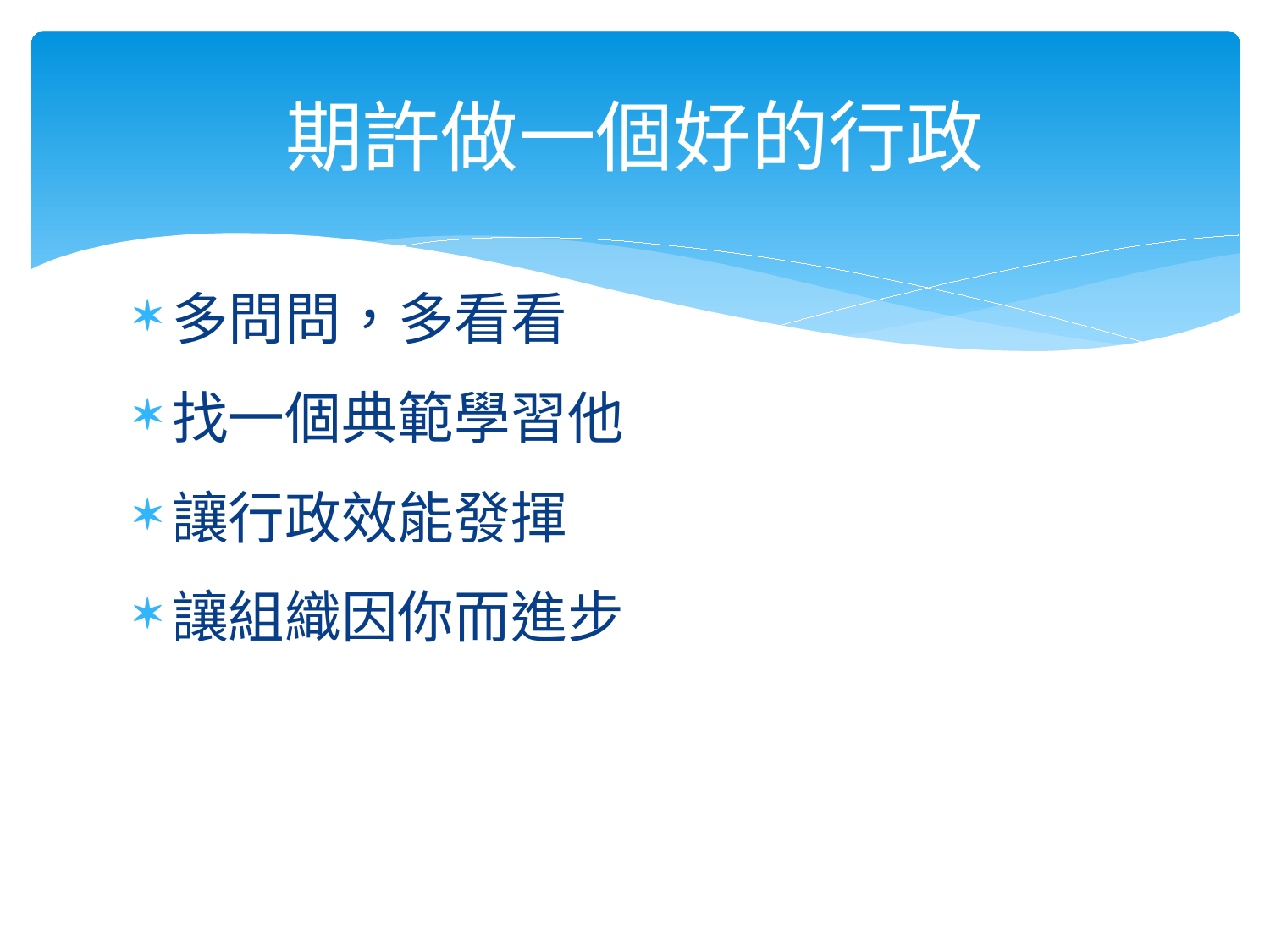

# 期許做一個好的行政
多問問，多看看
找一個典範學習他
讓行政效能發揮
讓組織因你而進步